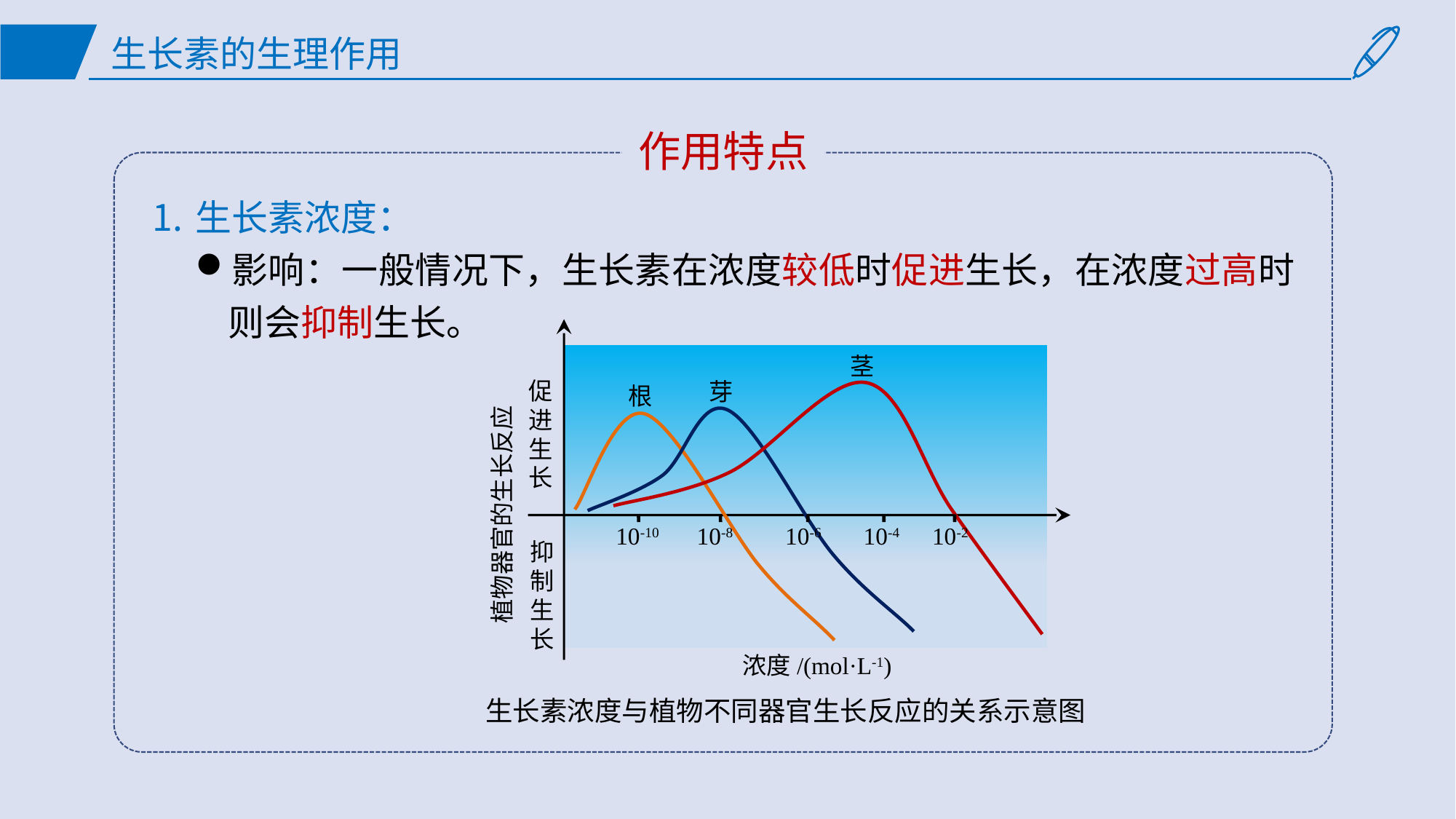

# 生长素的生理作用
作用特点

生长素浓度：
影响：一般情况下，生长素在浓度较低时促进生长，在浓度过高时则会抑制生长。

茎
促进生长
芽
根

植物器官的生长反应

10-8
10-2
10-10
10-6
10-4
抑制生长
浓度/(mol·L-1)
生长素浓度与植物不同器官生长反应的关系示意图